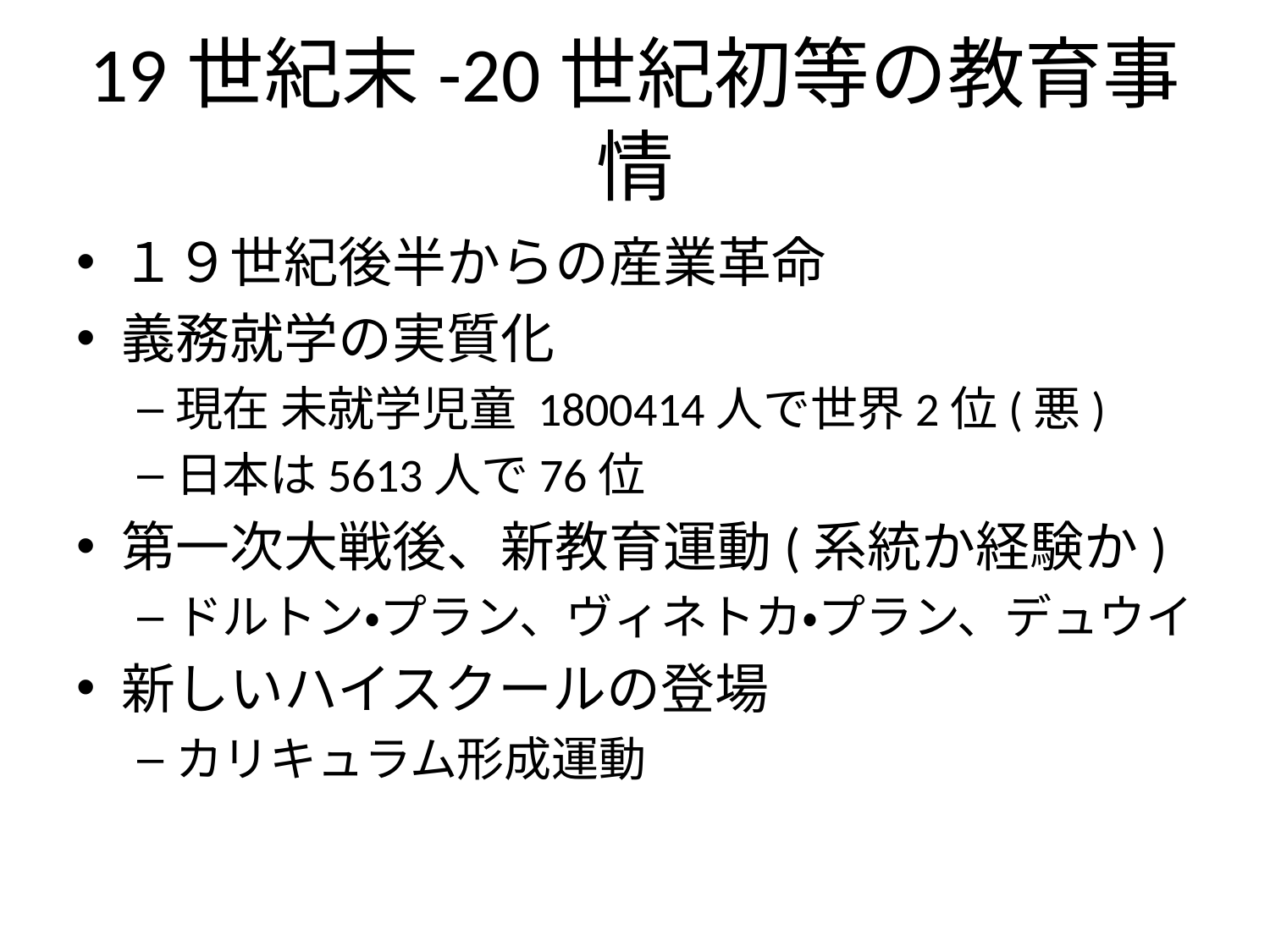

# 19世紀末-20世紀初等の教育事情
１９世紀後半からの産業革命
義務就学の実質化
現在 未就学児童 1800414人で世界2位(悪)
日本は5613人で76位
第一次大戦後、新教育運動(系統か経験か)
ドルトン・プラン、ヴィネトカ・プラン、デュウイ
新しいハイスクールの登場
カリキュラム形成運動